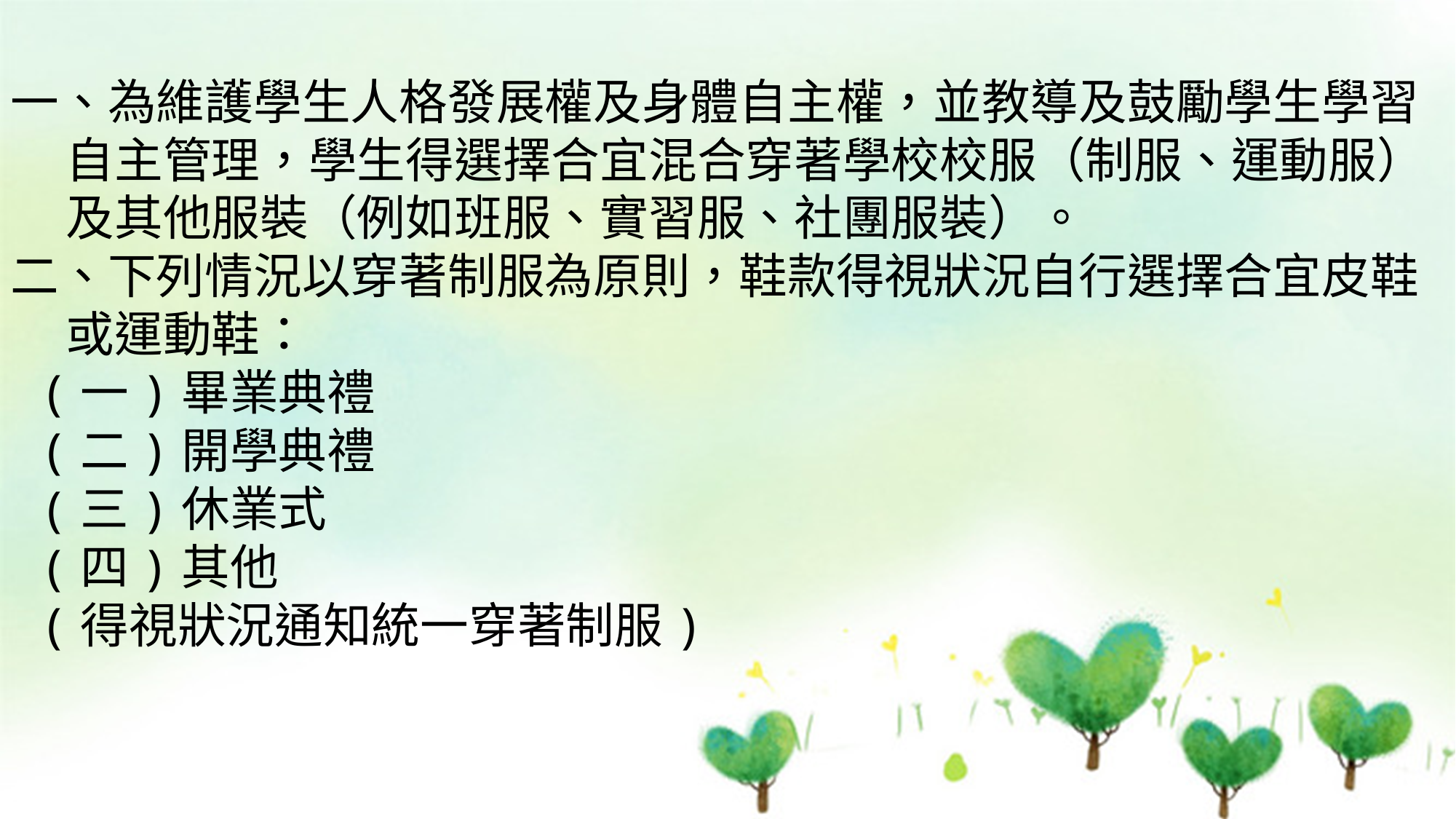

一、為維護學生人格發展權及身體自主權，並教導及鼓勵學生學習
    自主管理，學生得選擇合宜混合穿著學校校服（制服、運動服）
    及其他服裝（例如班服、實習服、社團服裝）。
二、下列情況以穿著制服為原則，鞋款得視狀況自行選擇合宜皮鞋
    或運動鞋：
 (一)畢業典禮
 (二)開學典禮
 (三)休業式
 (四)其他
 (得視狀況通知統一穿著制服)